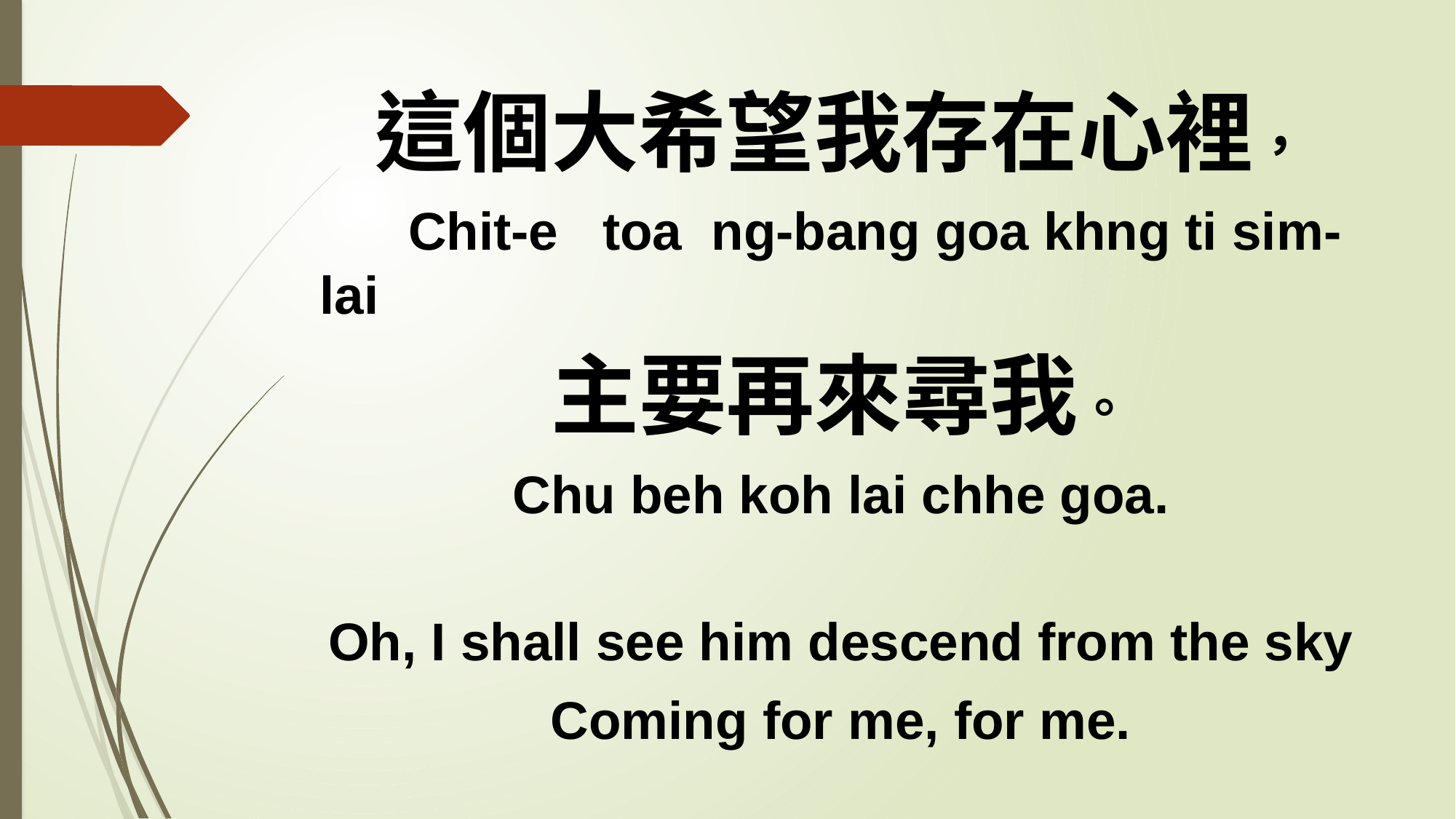

這個大希望我存在心裡，
      Chit-e   toa  ng-bang goa khng ti sim-lai
主要再來尋我。
Chu beh koh lai chhe goa.

Oh, I shall see him descend from the sky
Coming for me, for me.